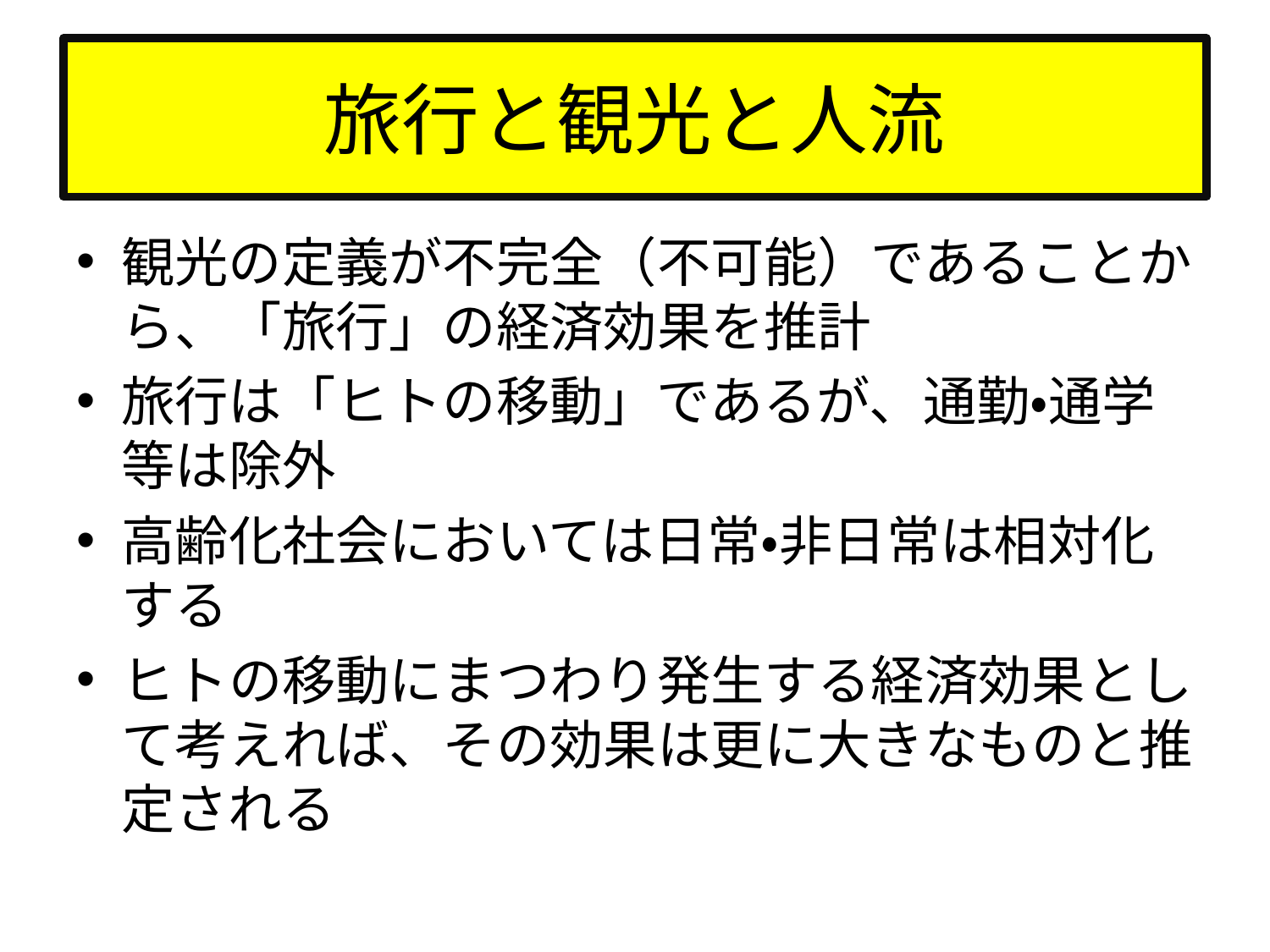

# 旅行と観光と人流
観光の定義が不完全（不可能）であることから、「旅行」の経済効果を推計
旅行は「ヒトの移動」であるが、通勤・通学等は除外
高齢化社会においては日常・非日常は相対化する
ヒトの移動にまつわり発生する経済効果として考えれば、その効果は更に大きなものと推定される